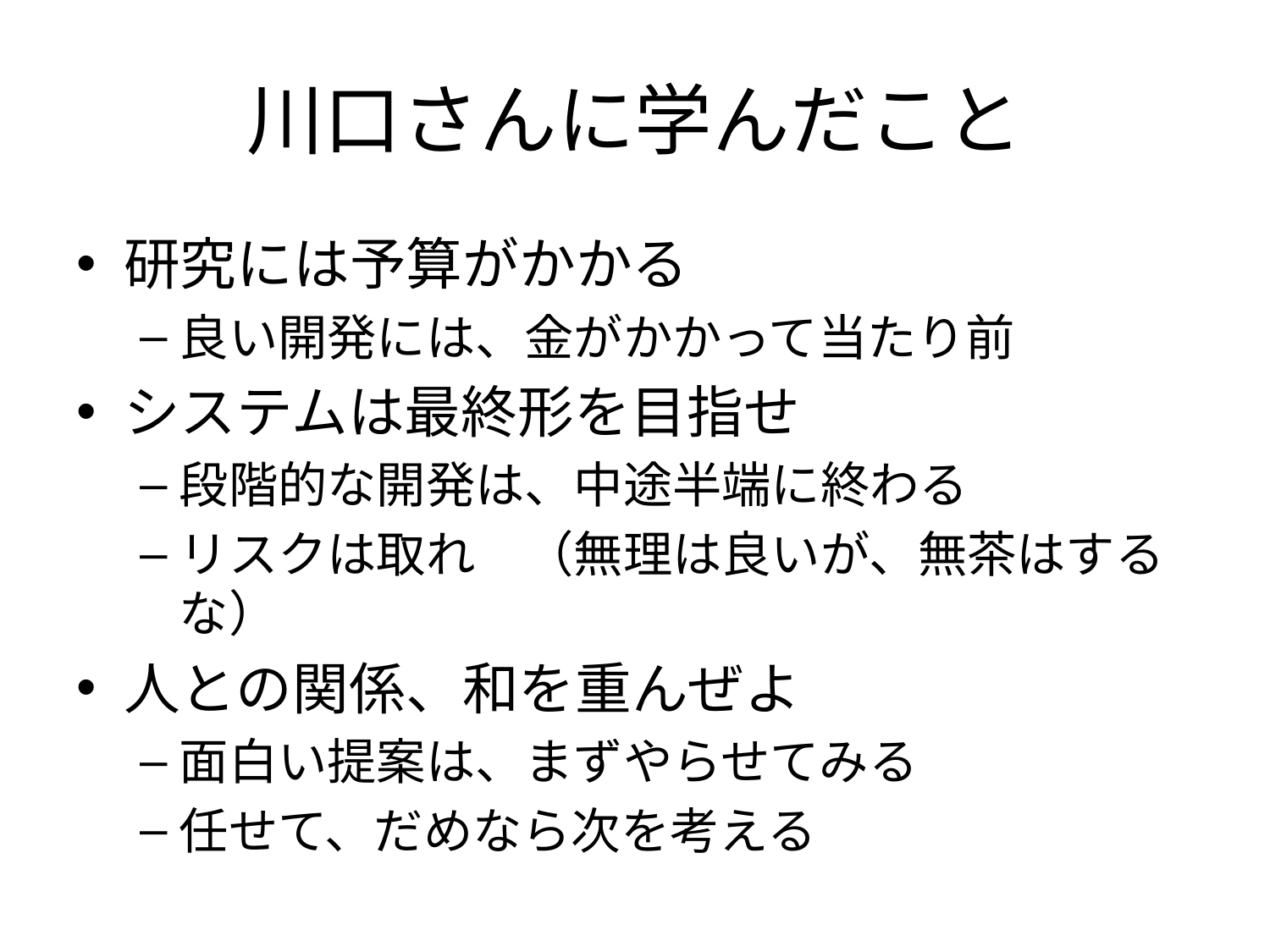

# 川口さんに学んだこと
研究には予算がかかる
良い開発には、金がかかって当たり前
システムは最終形を目指せ
段階的な開発は、中途半端に終わる
リスクは取れ　（無理は良いが、無茶はするな）
人との関係、和を重んぜよ
面白い提案は、まずやらせてみる
任せて、だめなら次を考える